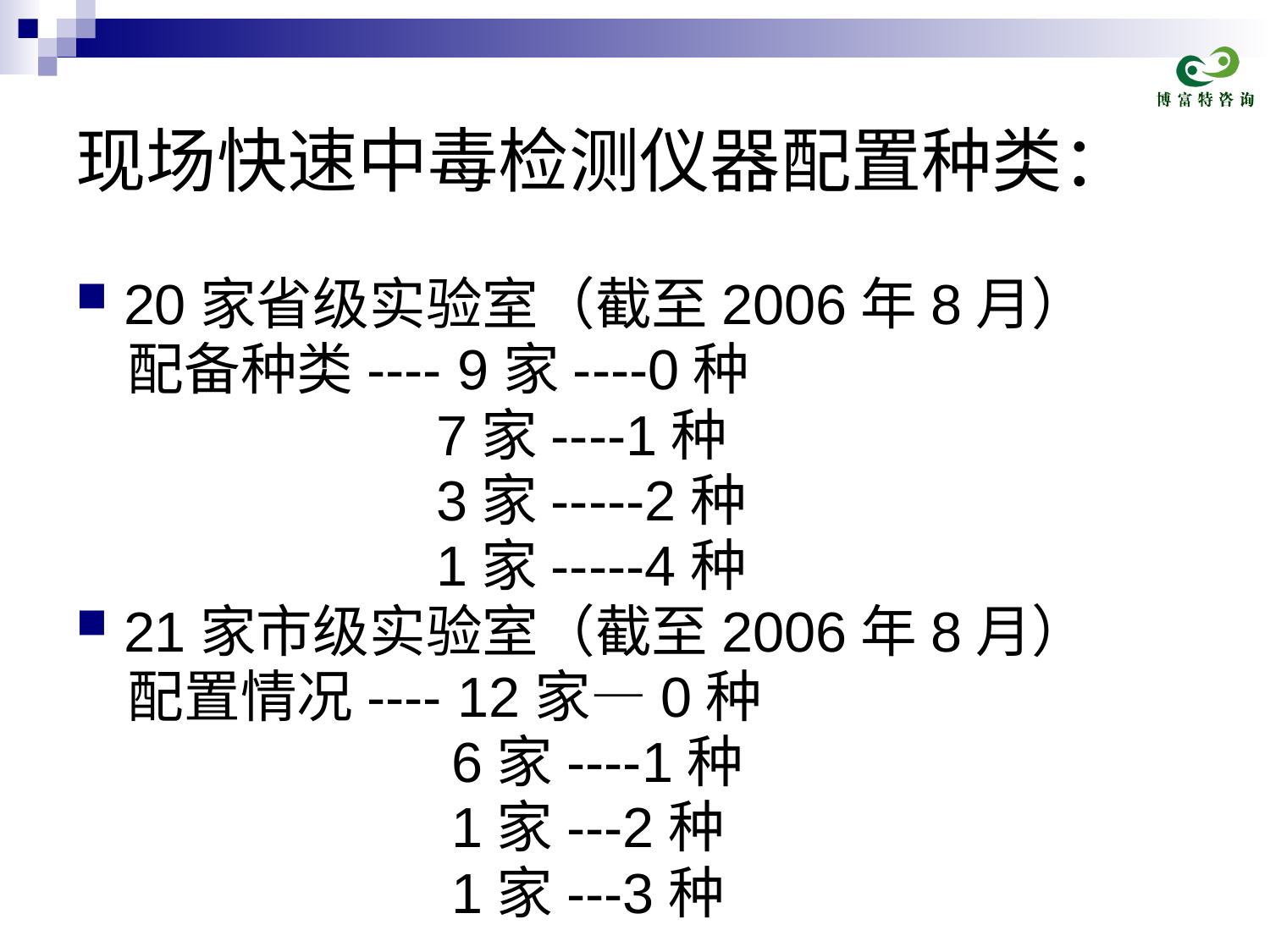

# 现场快速中毒检测仪器配置种类：
20家省级实验室（截至2006年8月）
   配备种类---- 9家----0种
                       7家----1种
                       3家-----2种
                       1家-----4种
21家市级实验室（截至2006年8月）
   配置情况---- 12家—0种
                        6家----1种
                        1家---2种
                        1家---3种